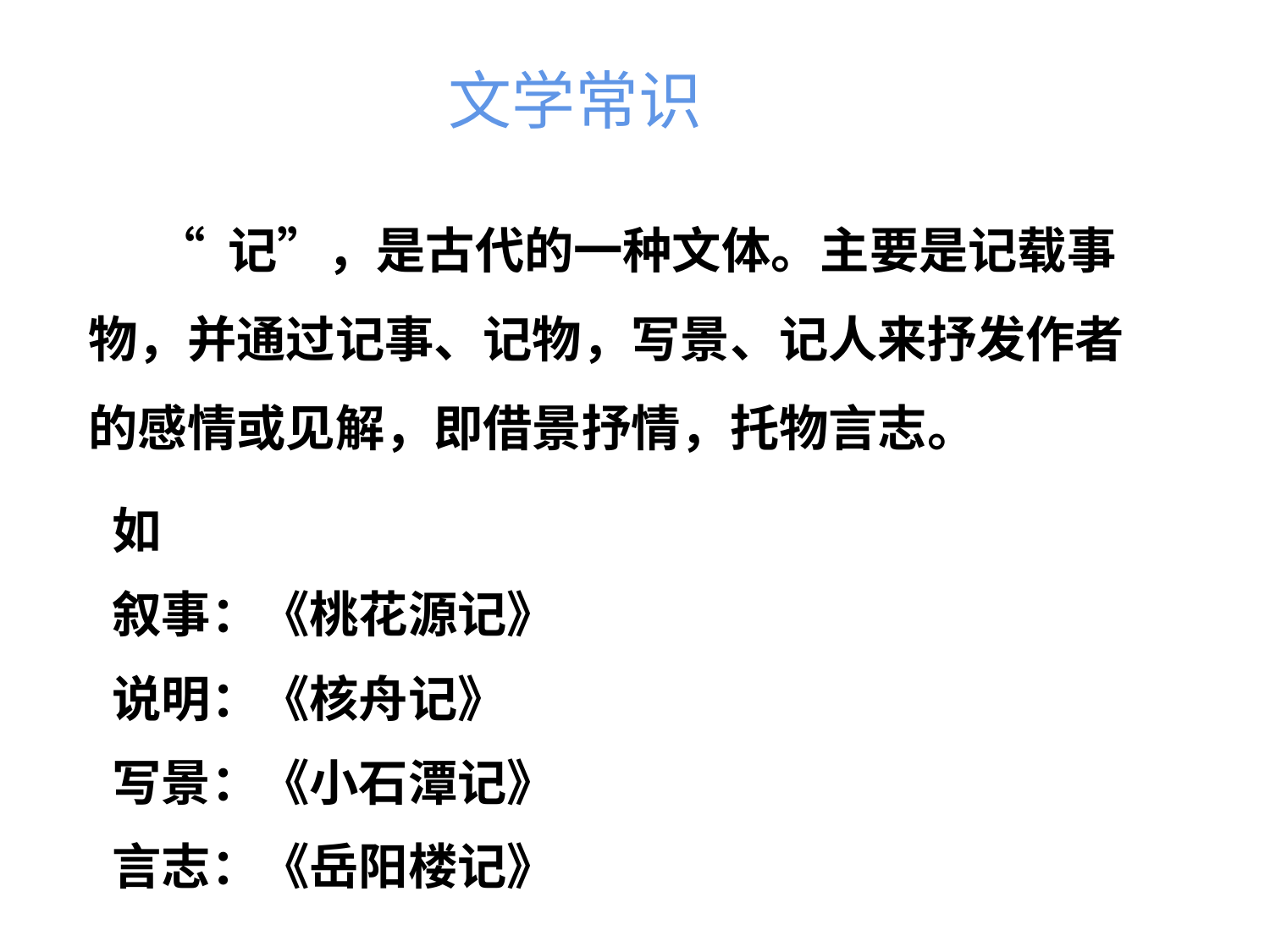

文学常识
      “ 记”，是古代的一种文体。主要是记载事物，并通过记事、记物，写景、记人来抒发作者的感情或见解，即借景抒情，托物言志。
如
叙事：《桃花源记》
说明：《核舟记》
写景：《小石潭记》
言志：《岳阳楼记》